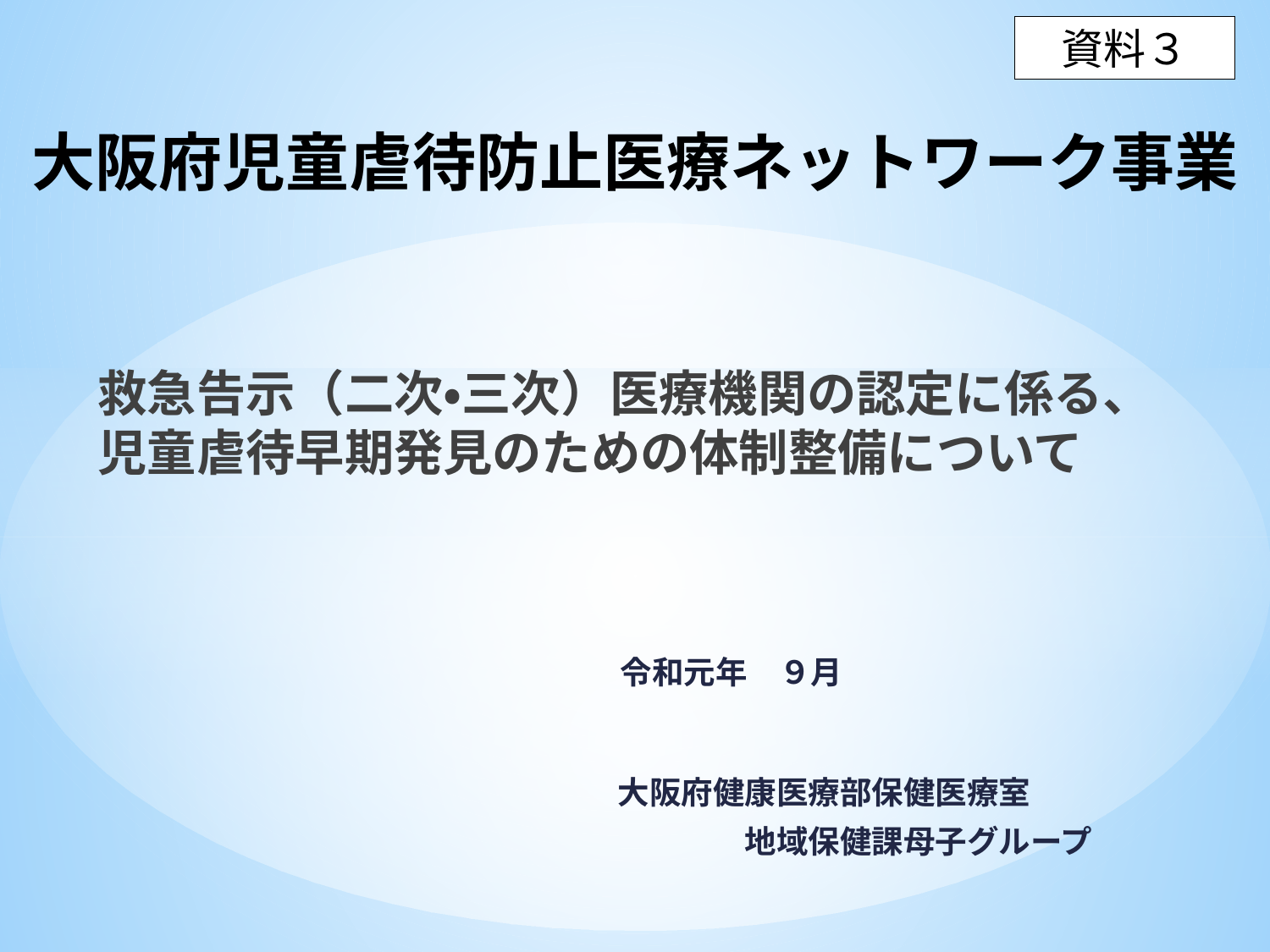

資料３
# 大阪府児童虐待防止医療ネットワーク事業
救急告示（二次・三次）医療機関の認定に係る、児童虐待早期発見のための体制整備について
令和元年　９月
大阪府健康医療部保健医療室
　　　　地域保健課母子グループ